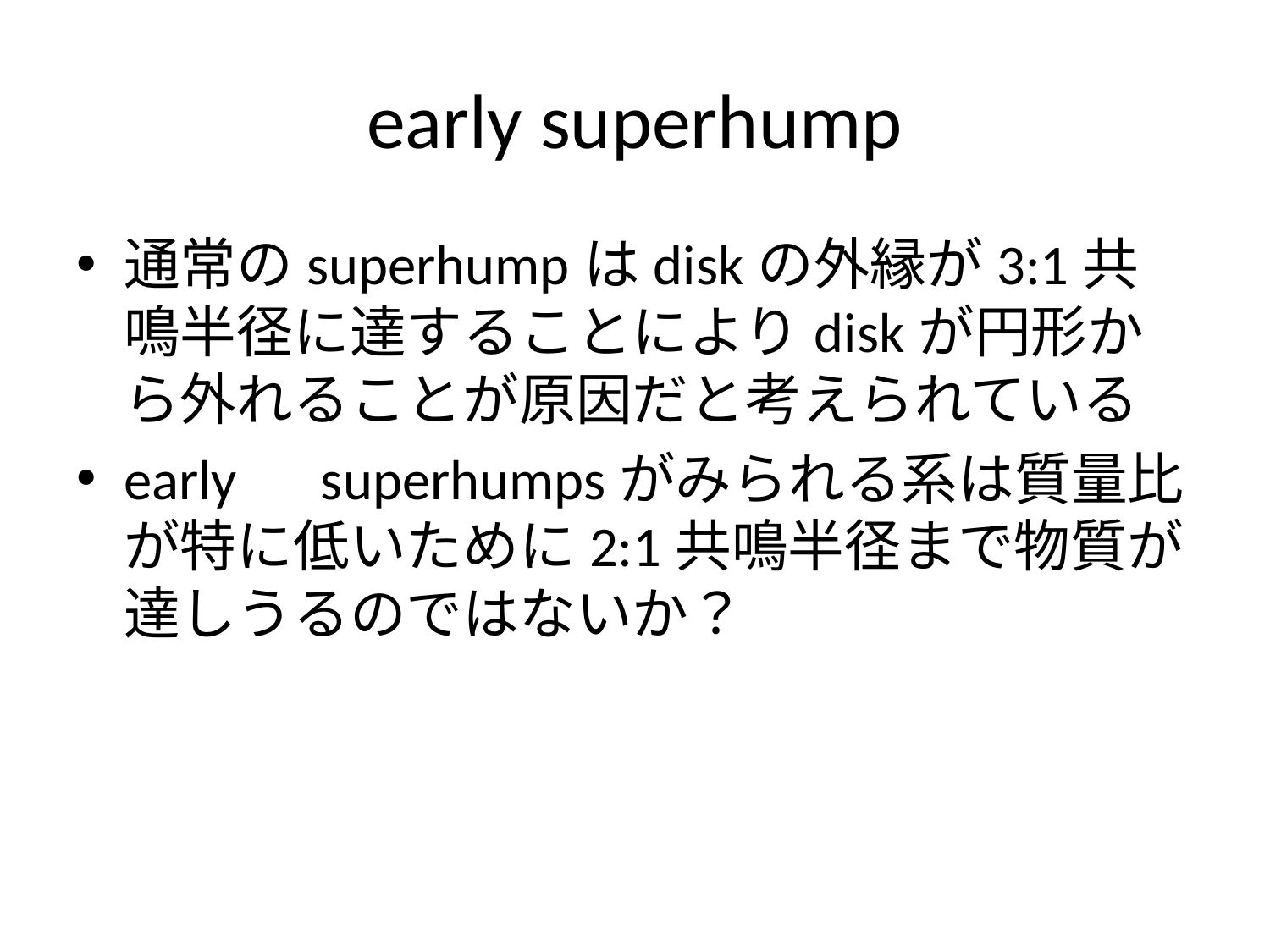

# early superhump
通常のsuperhumpはdiskの外縁が3:1共鳴半径に達することによりdiskが円形から外れることが原因だと考えられている
early　superhumpsがみられる系は質量比が特に低いために2:1共鳴半径まで物質が達しうるのではないか？